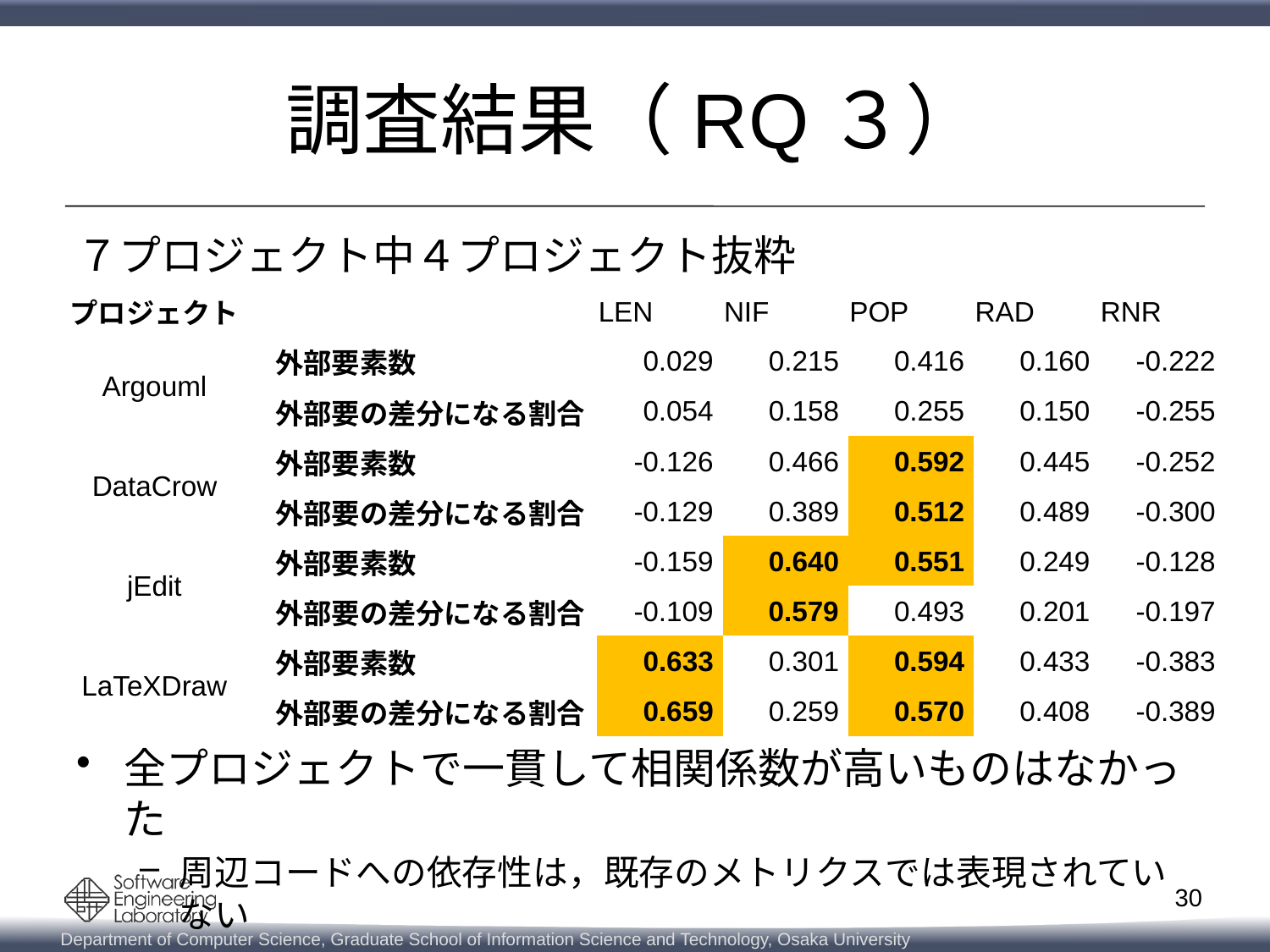

# 調査結果（RQ３）
７プロジェクト中４プロジェクト抜粋

全プロジェクトで一貫して相関係数が高いものはなかった
周辺コードへの依存性は，既存のメトリクスでは表現されていない
| プロジェクト |  | LEN | NIF | POP | RAD | RNR |
| --- | --- | --- | --- | --- | --- | --- |
| Argouml | 外部要素数 | 0.029 | 0.215 | 0.416 | 0.160 | -0.222 |
|  | 外部要の差分になる割合 | 0.054 | 0.158 | 0.255 | 0.150 | -0.255 |
| DataCrow | 外部要素数 | -0.126 | 0.466 | 0.592 | 0.445 | -0.252 |
|  | 外部要の差分になる割合 | -0.129 | 0.389 | 0.512 | 0.489 | -0.300 |
| jEdit | 外部要素数 | -0.159 | 0.640 | 0.551 | 0.249 | -0.128 |
|  | 外部要の差分になる割合 | -0.109 | 0.579 | 0.493 | 0.201 | -0.197 |
| LaTeXDraw | 外部要素数 | 0.633 | 0.301 | 0.594 | 0.433 | -0.383 |
|  | 外部要の差分になる割合 | 0.659 | 0.259 | 0.570 | 0.408 | -0.389 |
30